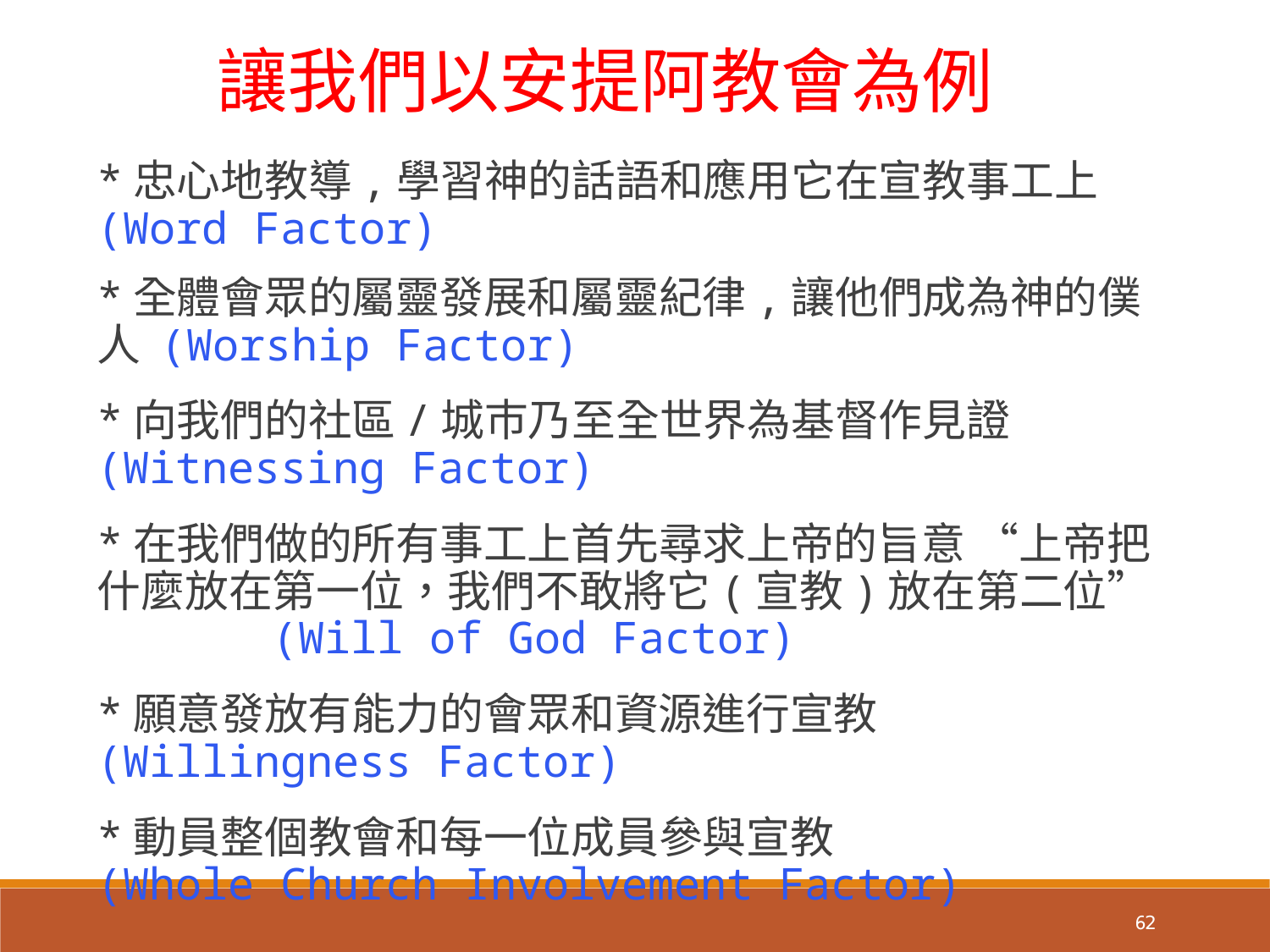

讓我們以安提阿教會為例
*忠心地教導,學習神的話語和應用它在宣教事工上  (Word Factor)
*全體會眾的屬靈發展和屬靈紀律,讓他們成為神的僕人 (Worship Factor)
*向我們的社區/城市乃至全世界為基督作見證  (Witnessing Factor)
*在我們做的所有事工上首先尋求上帝的旨意 “上帝把什麼放在第一位，我們不敢將它(宣教)放在第二位”                     (Will of God Factor)
*願意發放有能力的會眾和資源進行宣教                     (Willingness Factor)
*動員整個教會和每一位成員參與宣教                           (Whole Church Involvement Factor)
62